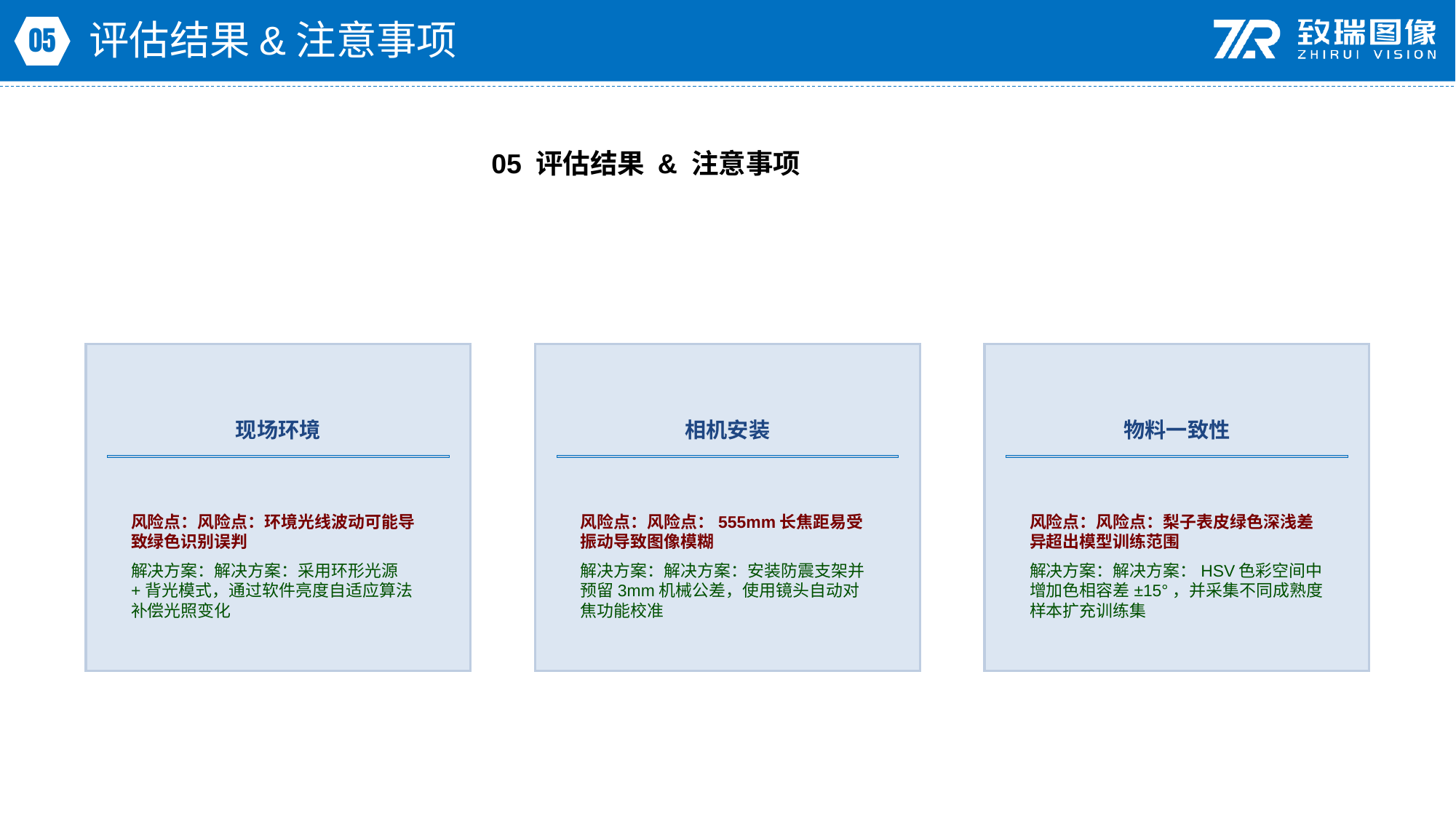

评估结果&注意事项
05

05 评估结果 & 注意事项

现场环境

相机安装

物料一致性

风险点：风险点：环境光线波动可能导致绿色识别误判
解决方案：解决方案：采用环形光源+背光模式，通过软件亮度自适应算法补偿光照变化

风险点：风险点：555mm长焦距易受振动导致图像模糊
解决方案：解决方案：安装防震支架并预留3mm机械公差，使用镜头自动对焦功能校准

风险点：风险点：梨子表皮绿色深浅差异超出模型训练范围
解决方案：解决方案：HSV色彩空间中增加色相容差±15°，并采集不同成熟度样本扩充训练集